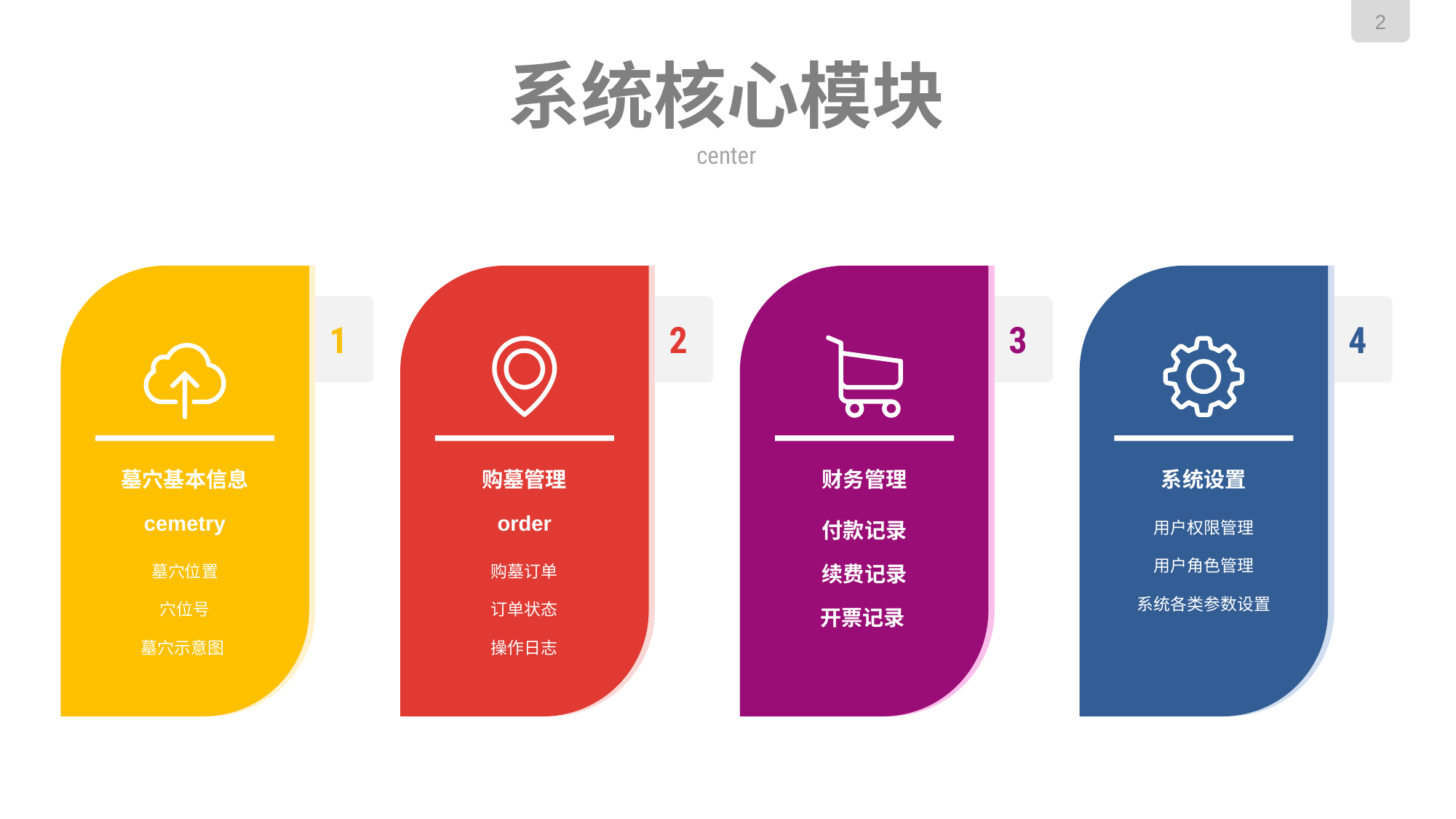

# 系统核心模块
center

1
2
3
4

墓穴基本信息
cemetry
墓穴位置
穴位号
墓穴示意图
购墓管理
order
购墓订单
订单状态
操作日志

财务管理
付款记录
续费记录
开票记录
系统设置
用户权限管理
用户角色管理
系统各类参数设置